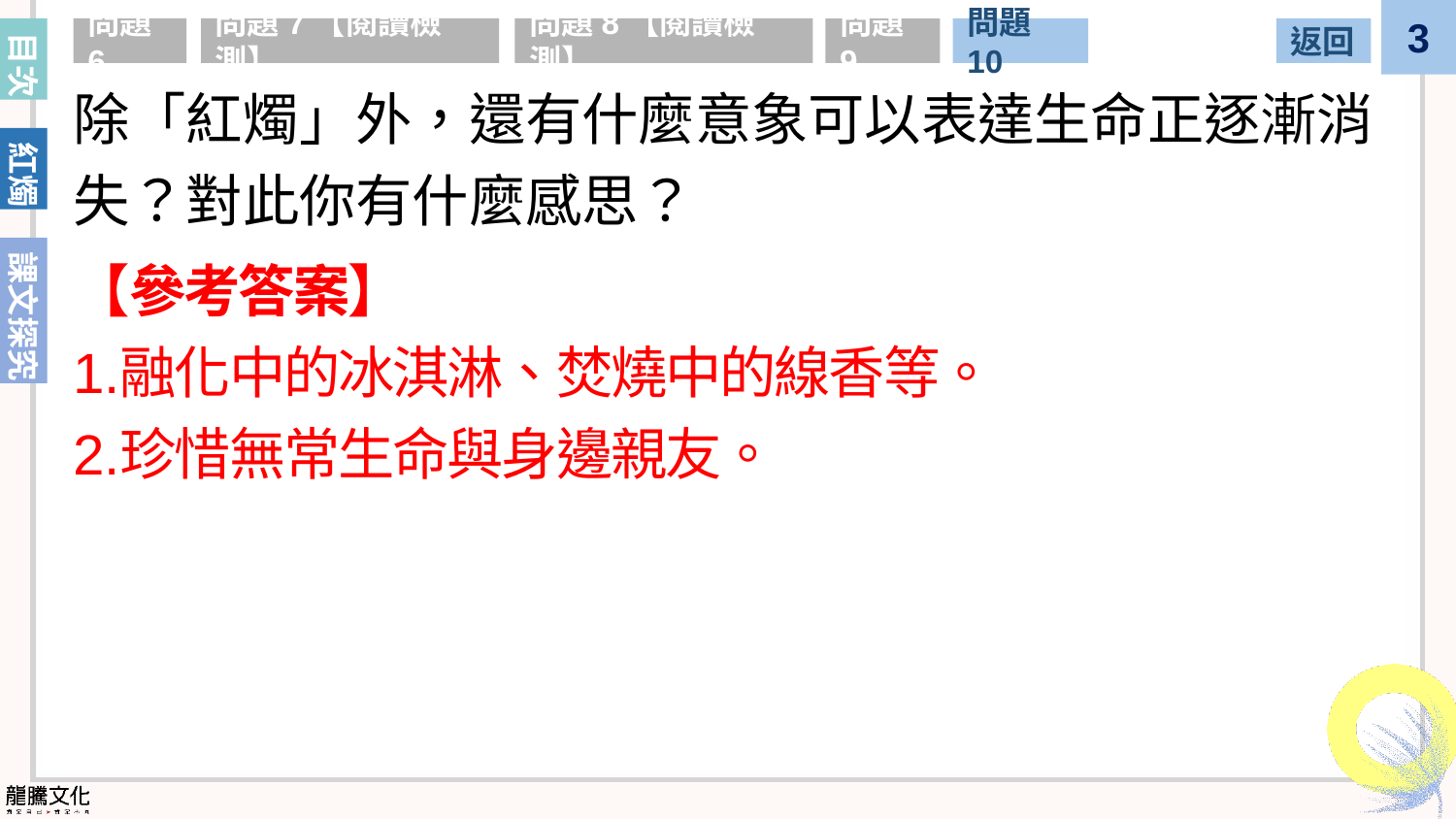

問題6
問題7【閱讀檢測】
問題8【閱讀檢測】
問題10
返回
問題9
除「紅燭」外，還有什麼意象可以表達生命正逐漸消失？對此你有什麼感思？
【參考答案】
融化中的冰淇淋、焚燒中的線香等。
珍惜無常生命與身邊親友。